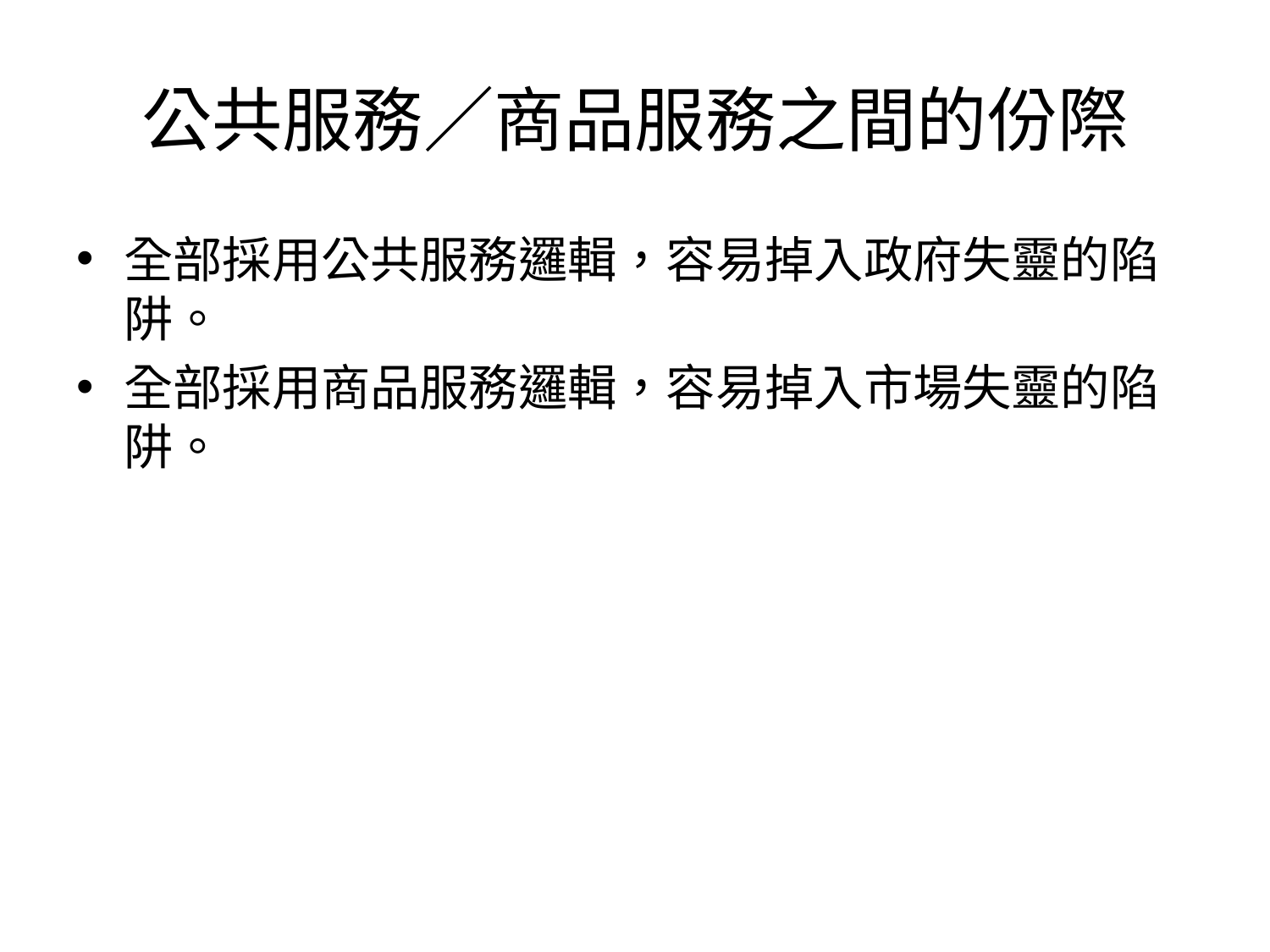

# 公共服務／商品服務之間的份際
全部採用公共服務邏輯，容易掉入政府失靈的陷阱。
全部採用商品服務邏輯，容易掉入市場失靈的陷阱。